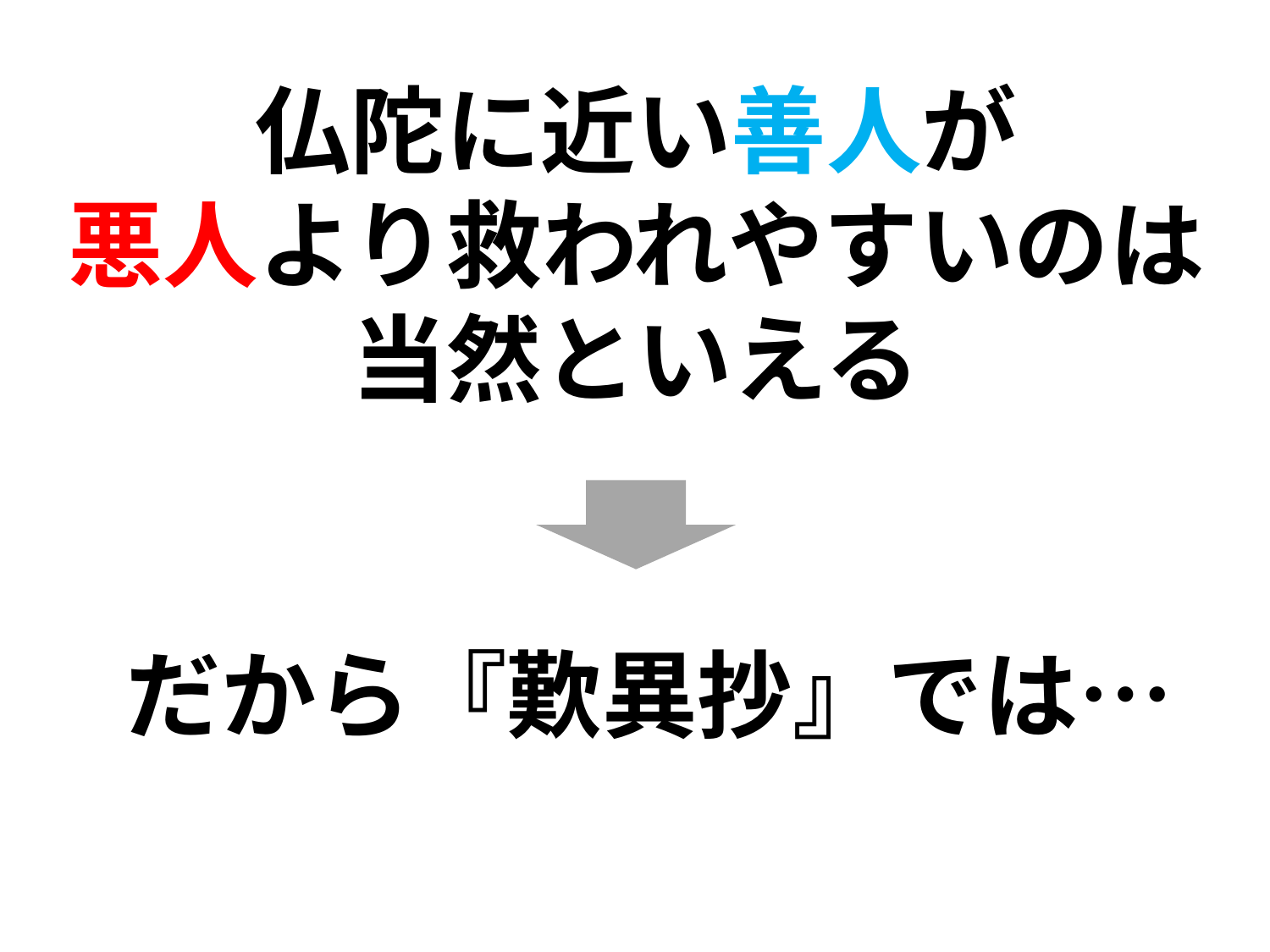

仏陀に近い善人が
悪人より救われやすいのは当然といえる

だから『歎異抄』では…